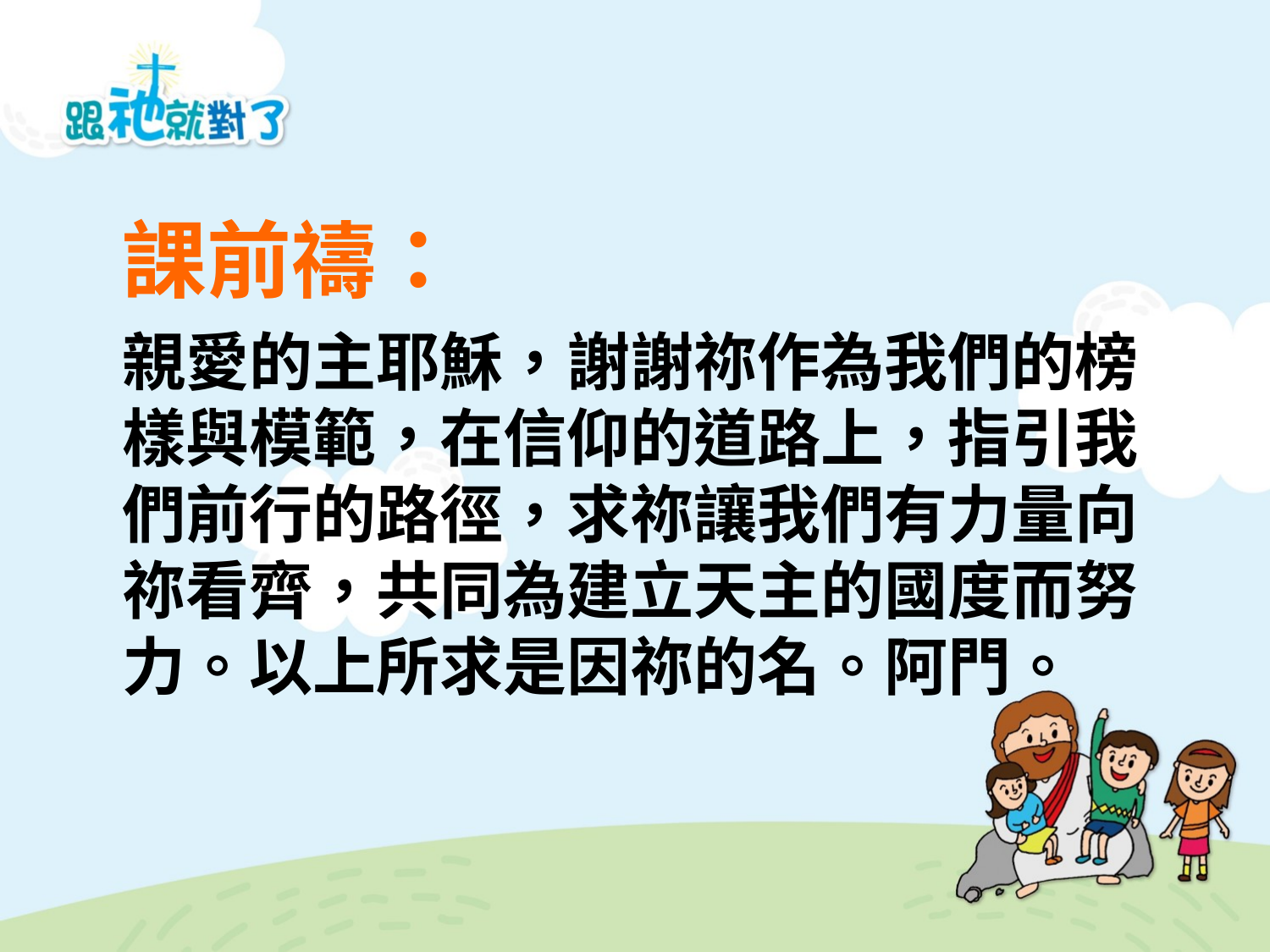

課前禱：
親愛的主耶穌，謝謝祢作為我們的榜樣與模範，在信仰的道路上，指引我們前行的路徑，求祢讓我們有力量向祢看齊，共同為建立天主的國度而努力。以上所求是因祢的名。阿門。